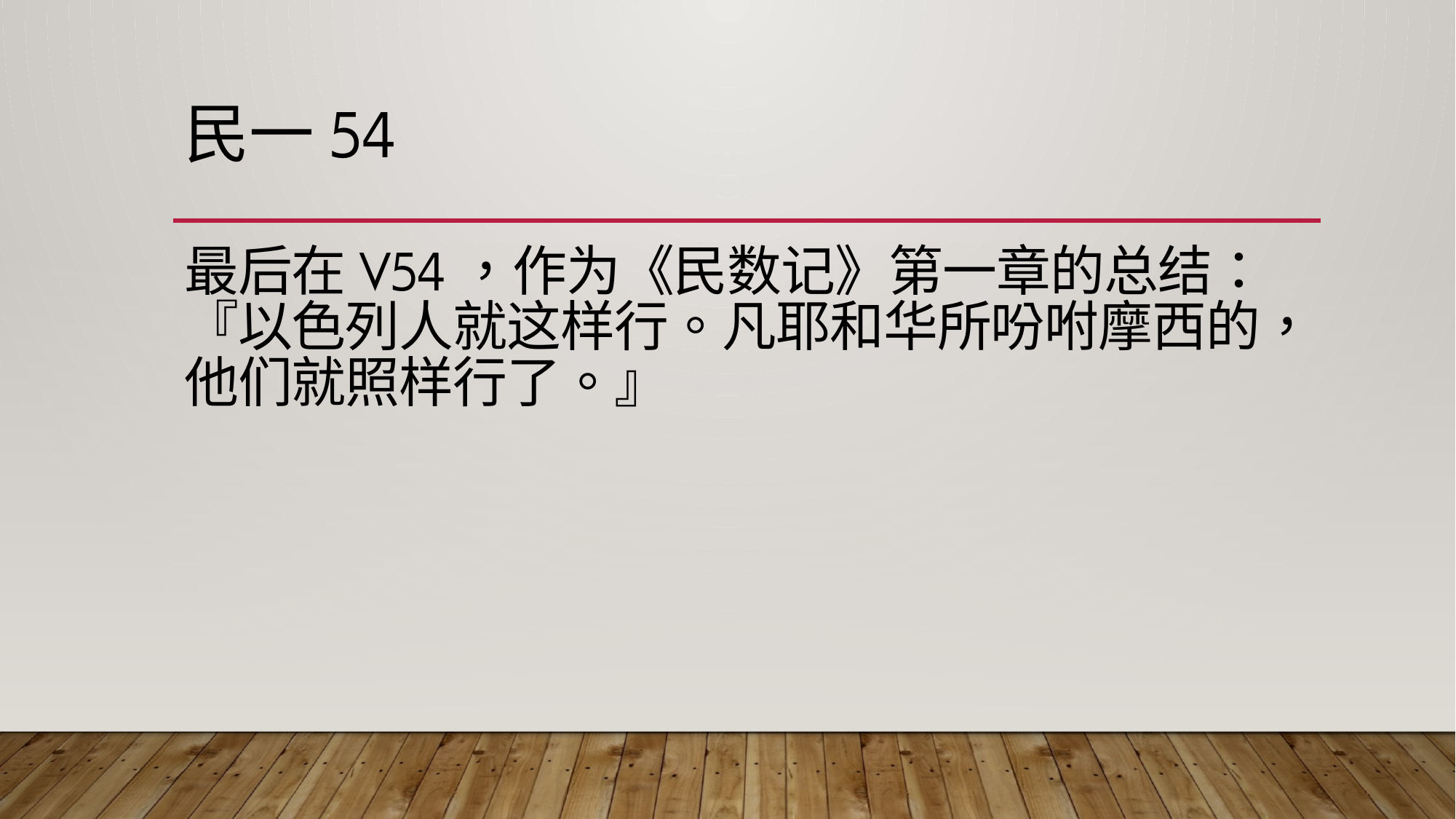

# 民一54
最后在V54，作为《民数记》第一章的总结：
『以色列人就这样行。凡耶和华所吩咐摩西的，他们就照样行了。』